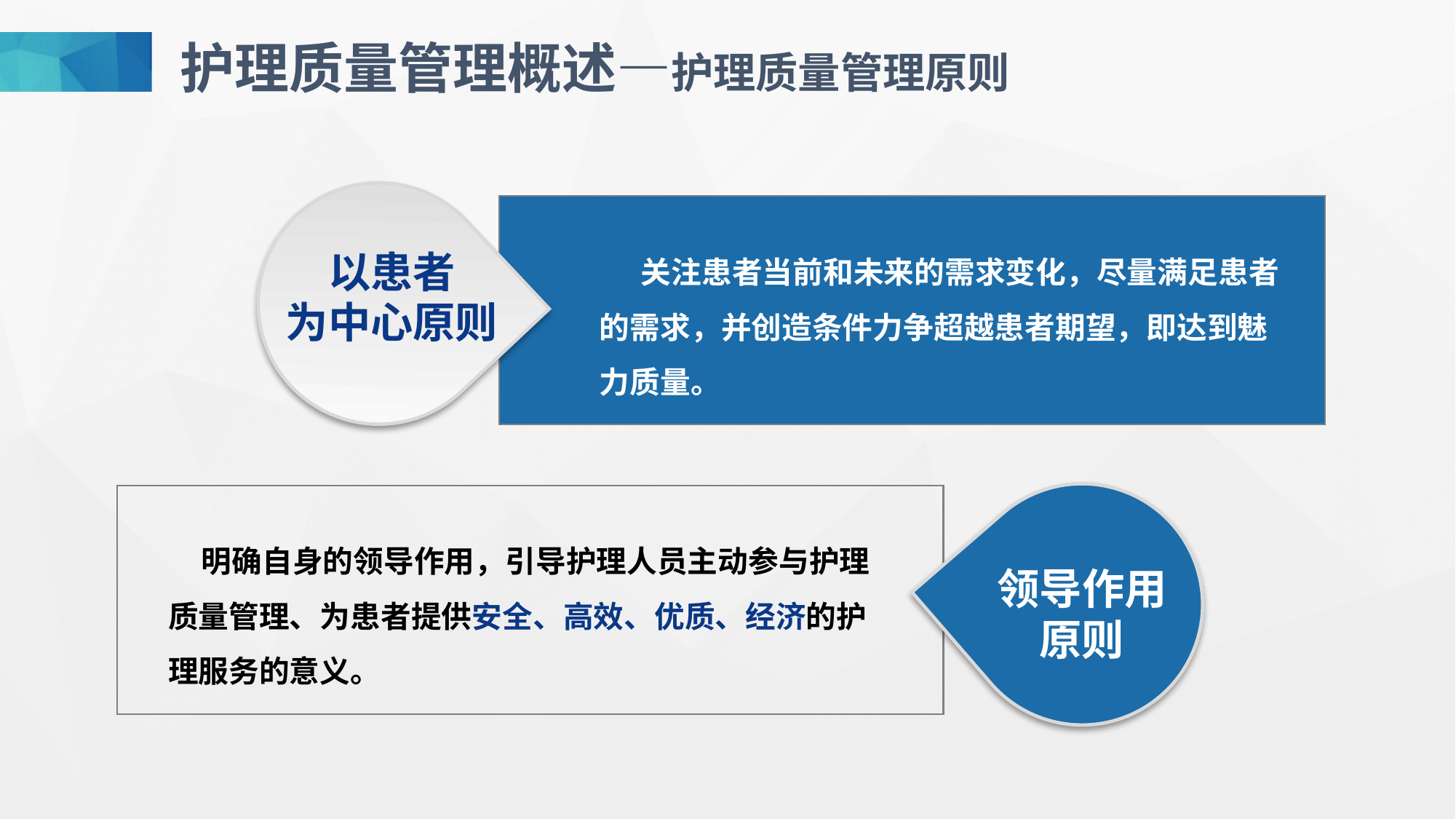

护理质量管理概述—护理质量管理原则

    关注患者当前和未来的需求变化，尽量满足患者的需求，并创造条件力争超越患者期望，即达到魅力质量。
以患者
为中心原则

   明确自身的领导作用，引导护理人员主动参与护理质量管理、为患者提供安全、高效、优质、经济的护理服务的意义。
领导作用
原则